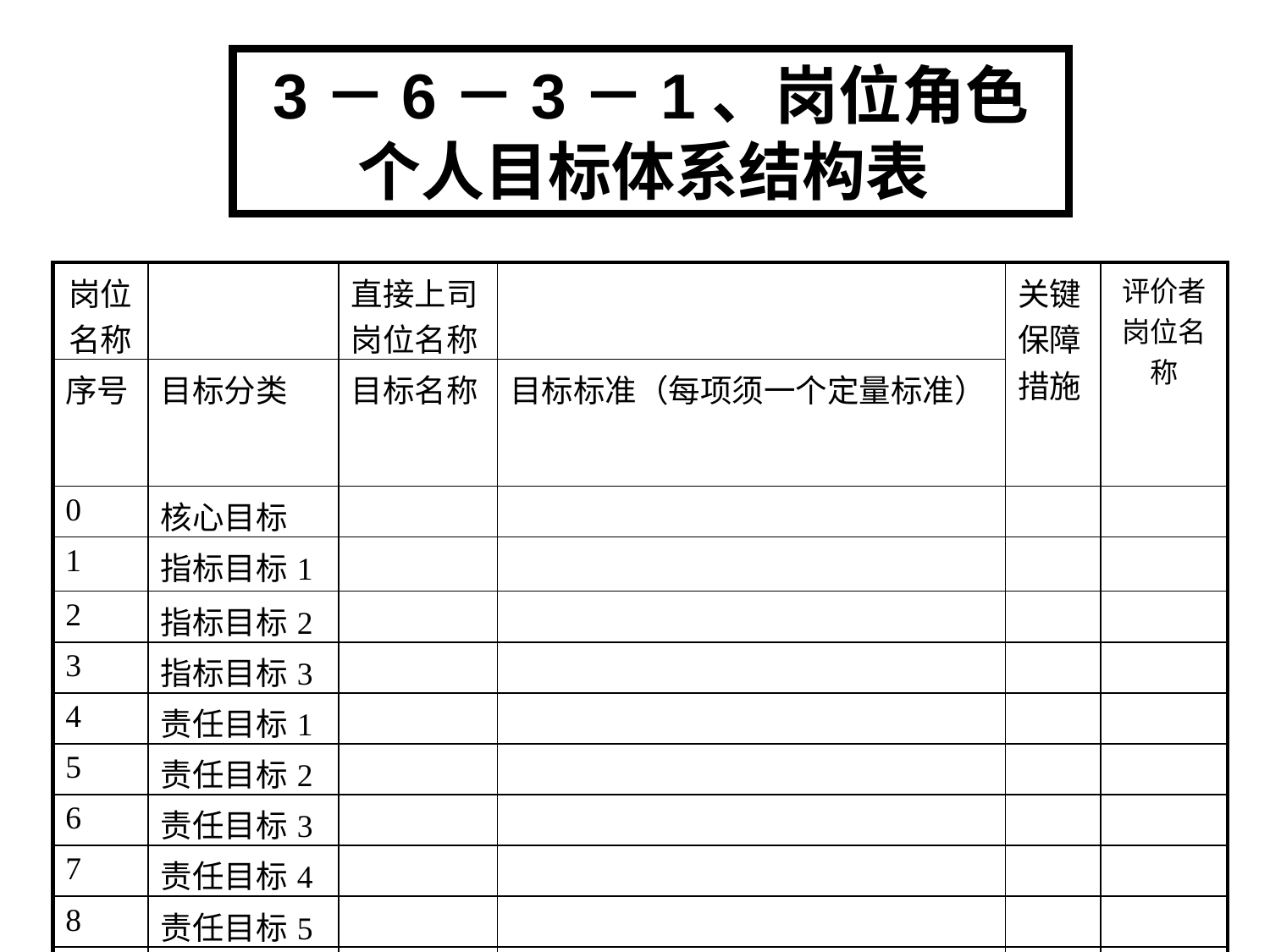

3－6－3－1、岗位角色个人目标体系结构表
| 岗位名称 |  | 直接上司岗位名称 |  | 关键保障措施 | 评价者岗位名称 |
| --- | --- | --- | --- | --- | --- |
| 序号 | 目标分类 | 目标名称 | 目标标准（每项须一个定量标准） |  |  |
| 0 | 核心目标 |  |  |  |  |
| 1 | 指标目标1 |  |  |  |  |
| 2 | 指标目标2 |  |  |  |  |
| 3 | 指标目标3 |  |  |  |  |
| 4 | 责任目标1 |  |  |  |  |
| 5 | 责任目标2 |  |  |  |  |
| 6 | 责任目标3 |  |  |  |  |
| 7 | 责任目标4 |  |  |  |  |
| 8 | 责任目标5 |  |  |  |  |
| 9 | 项目目标 |  |  |  |  |